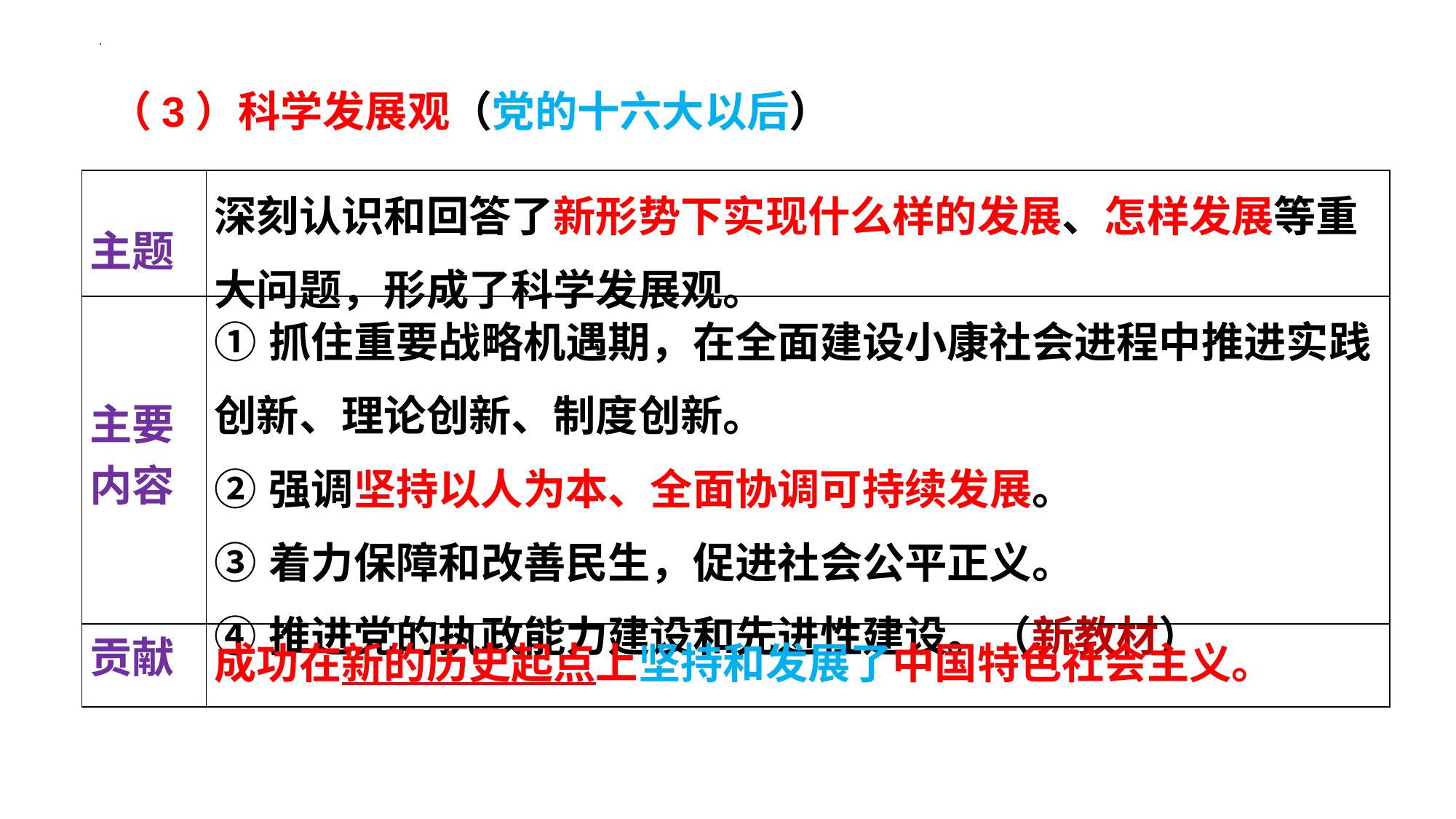

（3）科学发展观（党的十六大以后）
| 主题 | 深刻认识和回答了新形势下实现什么样的发展、怎样发展等重大问题，形成了科学发展观。 |
| --- | --- |
| 主要 内容 | ①抓住重要战略机遇期，在全面建设小康社会进程中推进实践创新、理论创新、制度创新。 ②强调坚持以人为本、全面协调可持续发展。 ③着力保障和改善民生，促进社会公平正义。 ④推进党的执政能力建设和先进性建设。（新教材） |
| 贡献 | 成功在新的历史起点上坚持和发展了中国特色社会主义。 |